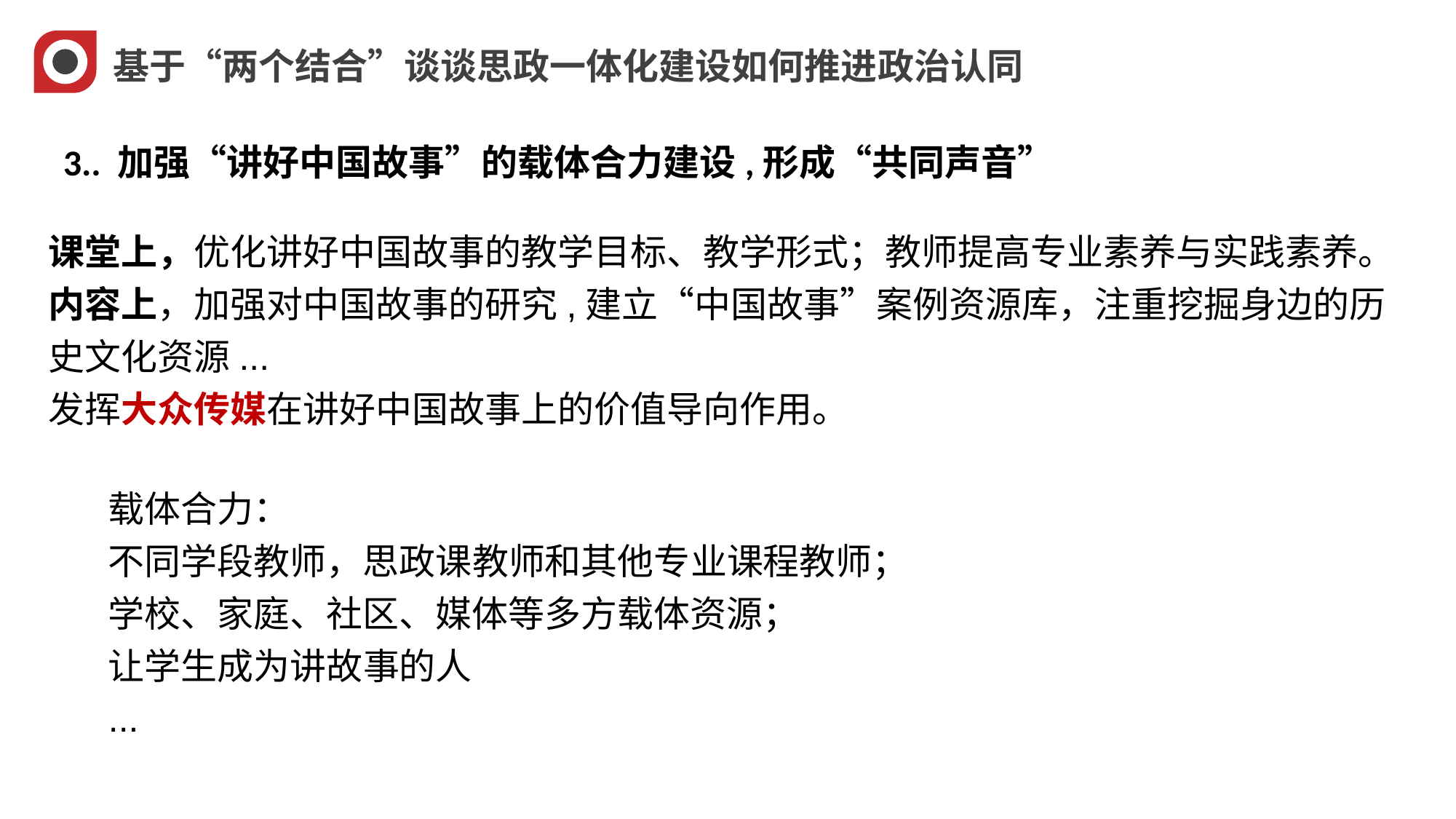

基于“两个结合”谈谈思政一体化建设如何推进政治认同
3.. 加强“讲好中国故事”的载体合力建设,形成“共同声音”
课堂上，优化讲好中国故事的教学目标、教学形式；教师提高专业素养与实践素养。
内容上，加强对中国故事的研究,建立“中国故事”案例资源库，注重挖掘身边的历史文化资源...
发挥大众传媒在讲好中国故事上的价值导向作用。

载体合力：
不同学段教师，思政课教师和其他专业课程教师；
学校、家庭、社区、媒体等多方载体资源；
让学生成为讲故事的人
...